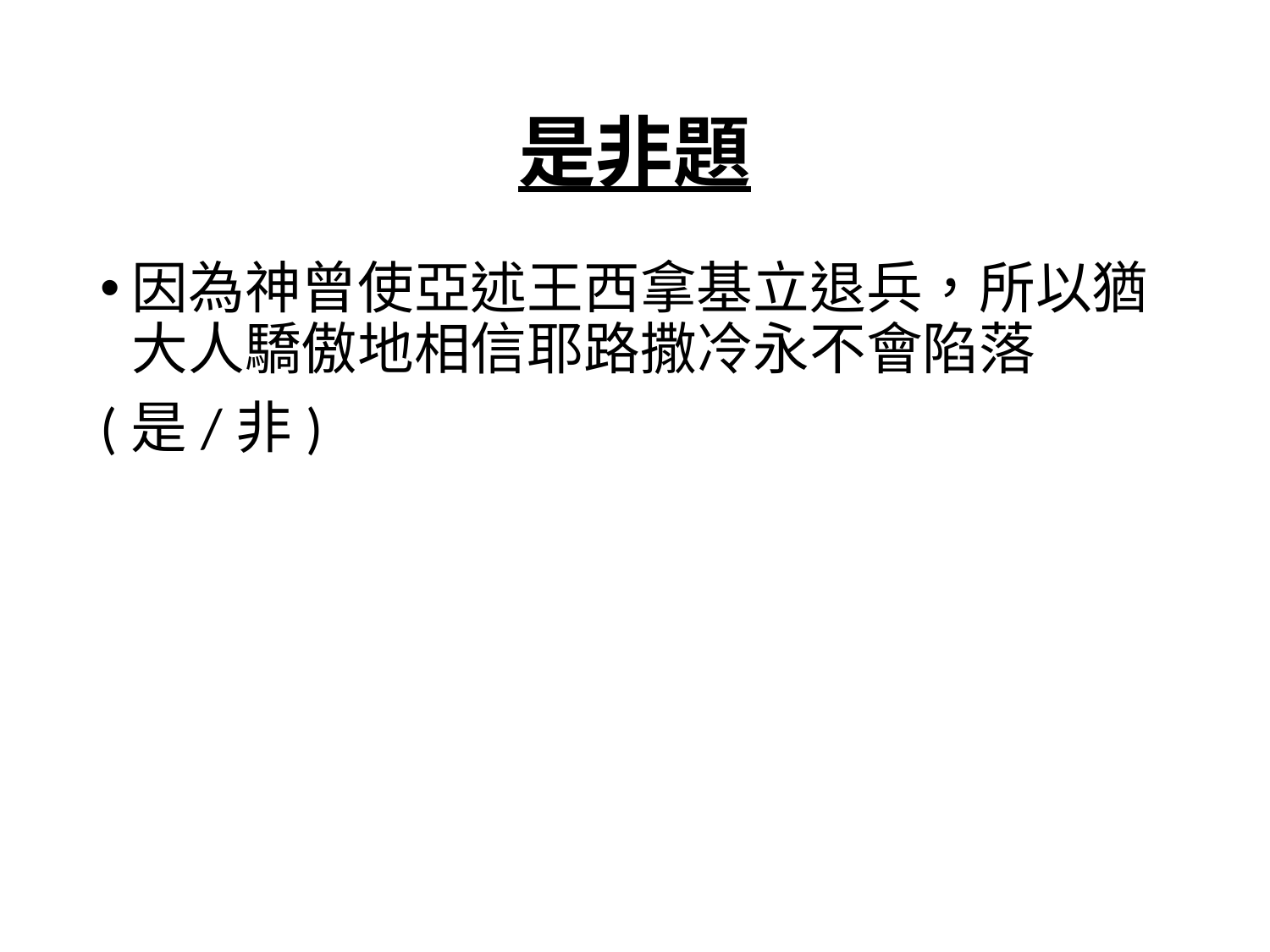

# 是非題
因為神曾使亞述王西拿基立退兵，所以猶大人驕傲地相信耶路撒冷永不會陷落
(是/非)